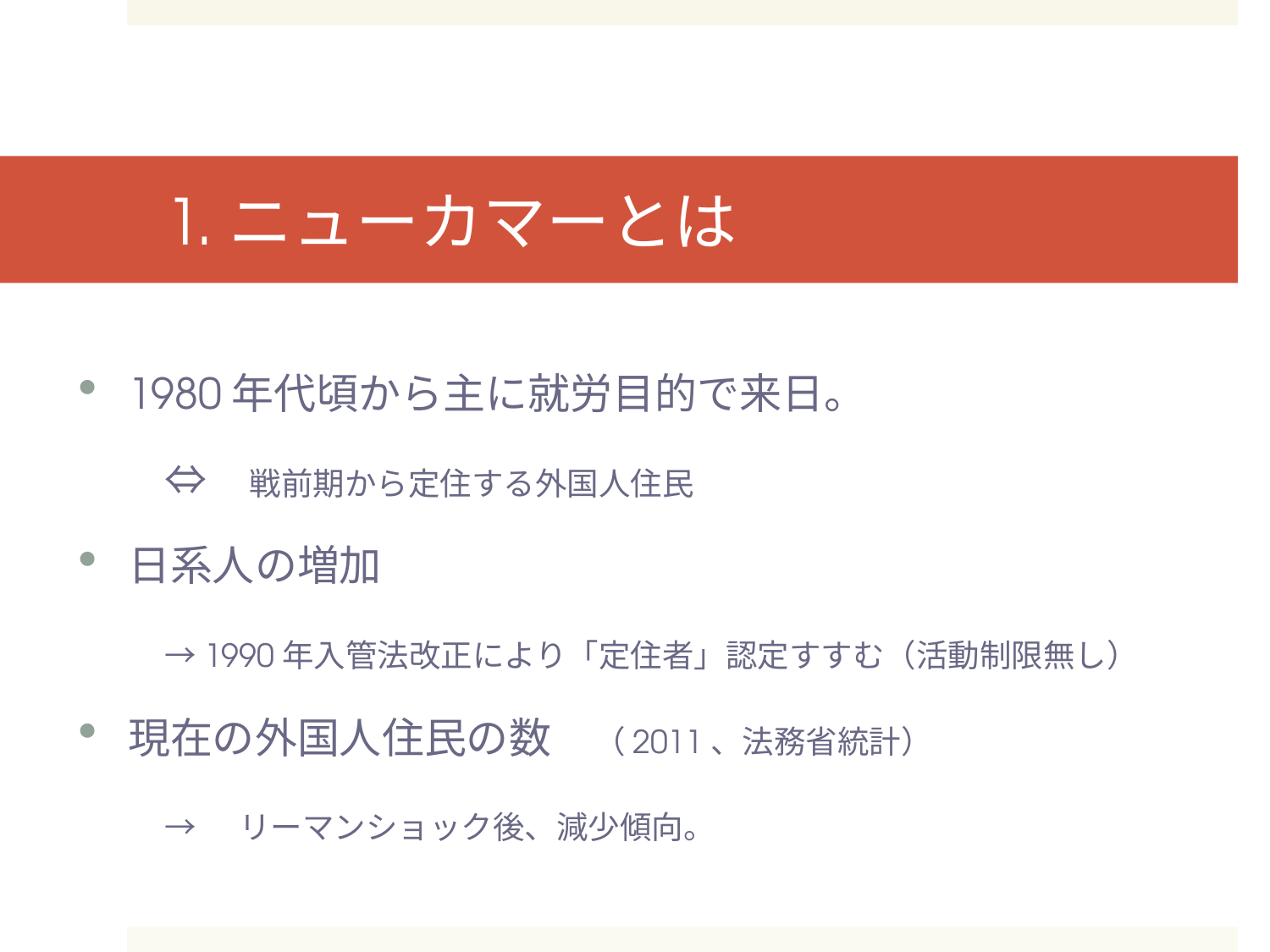

# 1.ニューカマーとは
1980年代頃から主に就労目的で来日。
　　⇔　戦前期から定住する外国人住民
日系人の増加
　　→1990年入管法改正により「定住者」認定すすむ（活動制限無し）
現在の外国人住民の数　（2011、法務省統計）
　　→　リーマンショック後、減少傾向。